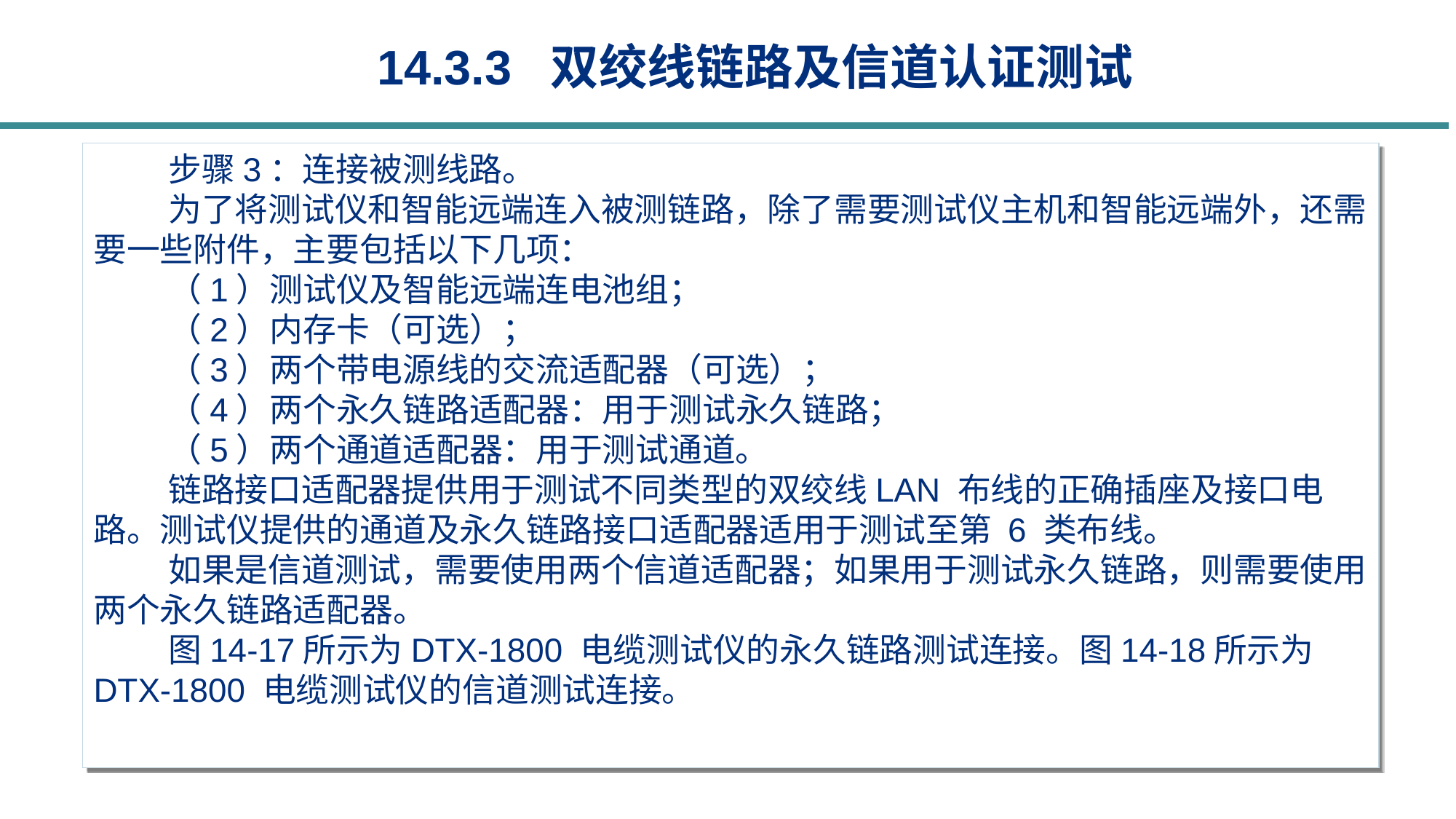

14.3.3  双绞线链路及信道认证测试
步骤3：连接被测线路。
为了将测试仪和智能远端连入被测链路，除了需要测试仪主机和智能远端外，还需要一些附件，主要包括以下几项：
（1）测试仪及智能远端连电池组；
（2）内存卡（可选）；
（3）两个带电源线的交流适配器（可选）；
（4）两个永久链路适配器：用于测试永久链路；
（5）两个通道适配器：用于测试通道。
链路接口适配器提供用于测试不同类型的双绞线LAN 布线的正确插座及接口电路。测试仪提供的通道及永久链路接口适配器适用于测试至第 6 类布线。
如果是信道测试，需要使用两个信道适配器；如果用于测试永久链路，则需要使用两个永久链路适配器。
图14-17所示为DTX-1800 电缆测试仪的永久链路测试连接。图14-18所示为DTX-1800 电缆测试仪的信道测试连接。